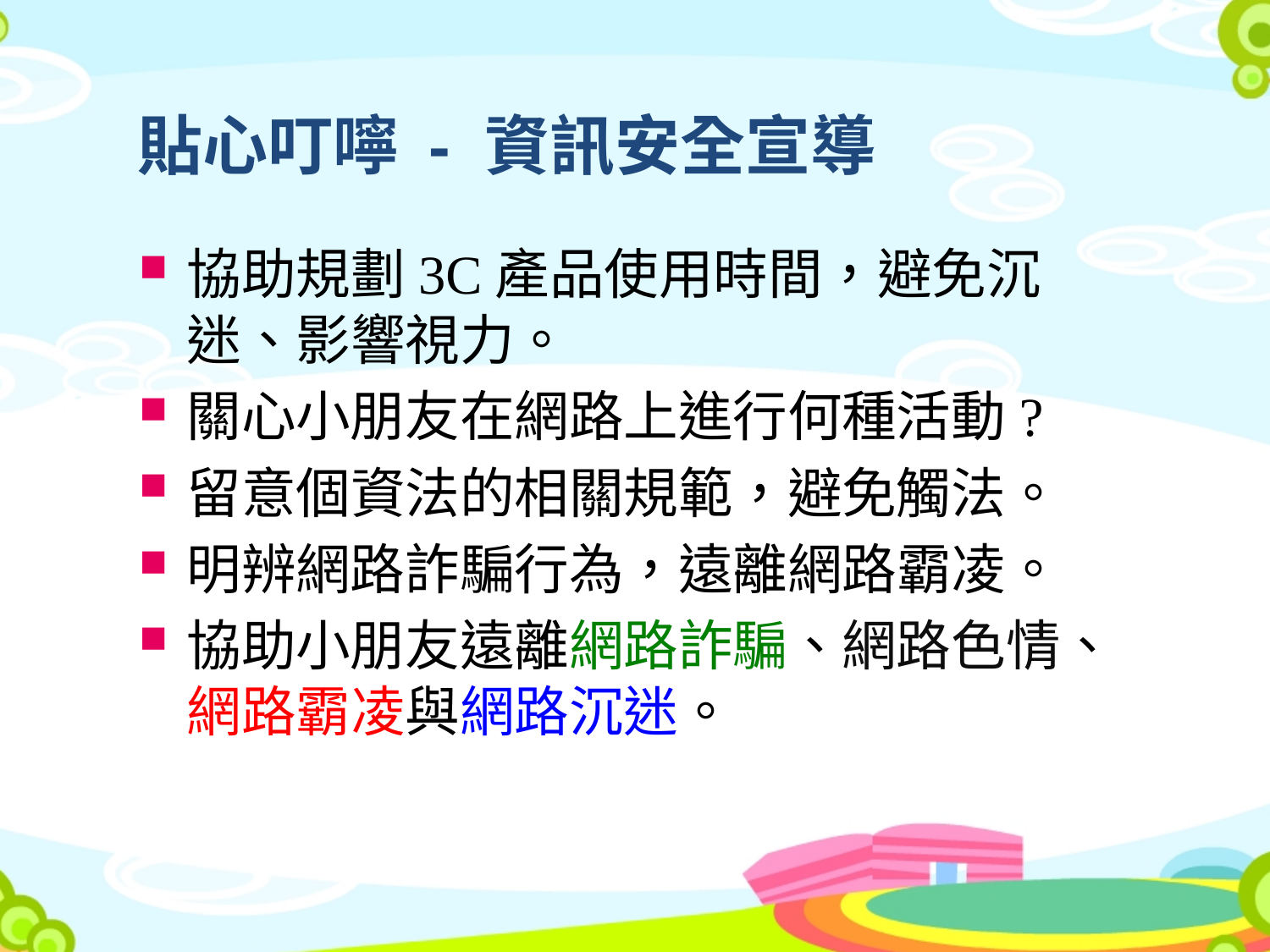

貼心叮嚀 - 資訊安全宣導
協助規劃3C產品使用時間，避免沉迷、影響視力。
關心小朋友在網路上進行何種活動?
留意個資法的相關規範，避免觸法。
明辨網路詐騙行為，遠離網路霸凌。
協助小朋友遠離網路詐騙、網路色情、網路霸凌與網路沉迷。